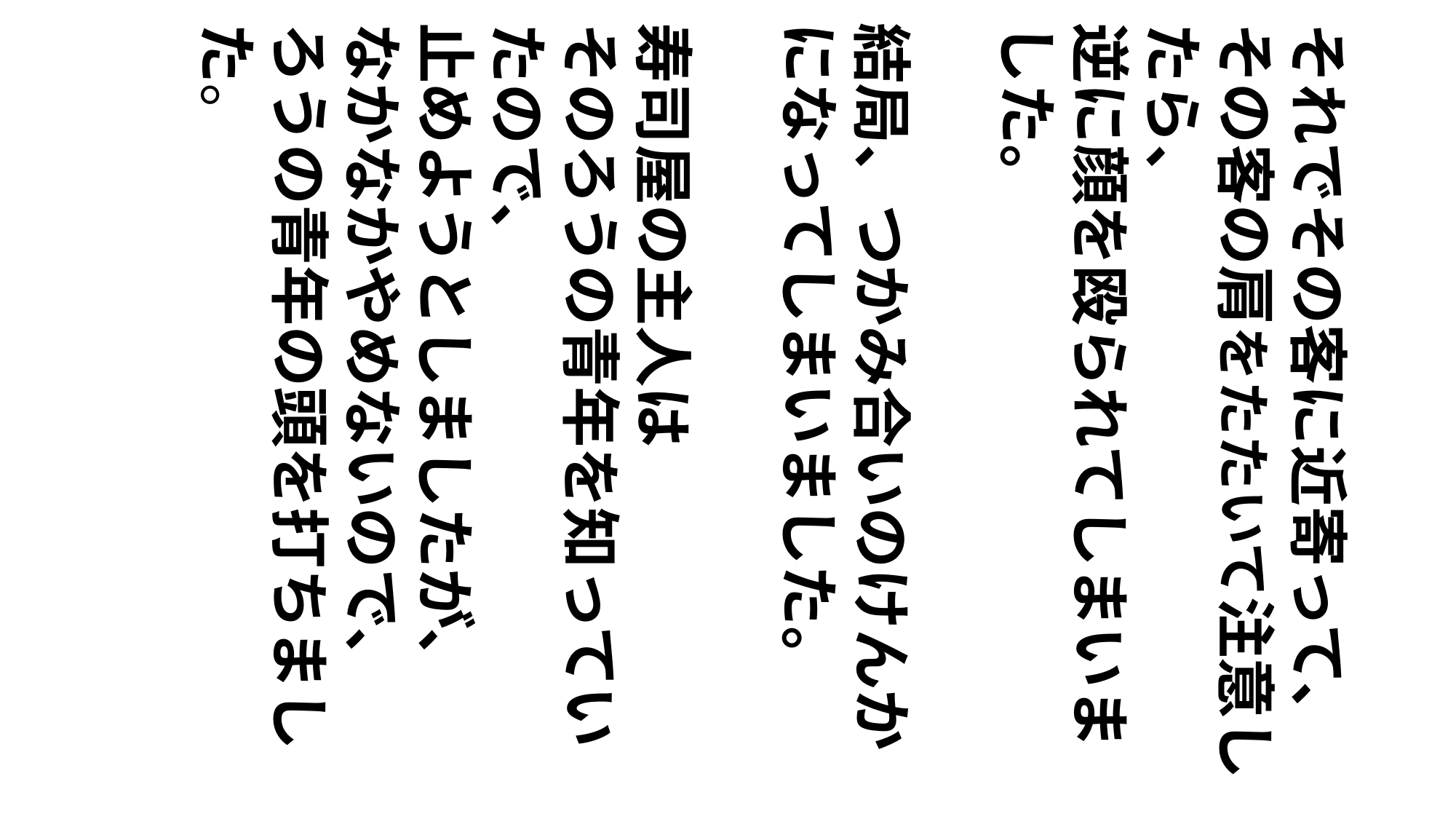

それでその客に近寄って、
その客の肩をたたいて注意したら、
逆に顔を殴られてしまいました。

結局、つかみ合いのけんかになってしまいました。

寿司屋の主人は
そのろうの青年を知っていたので、
止めようとしましたが、
なかなかやめないので、
ろうの青年の頭を打ちました。